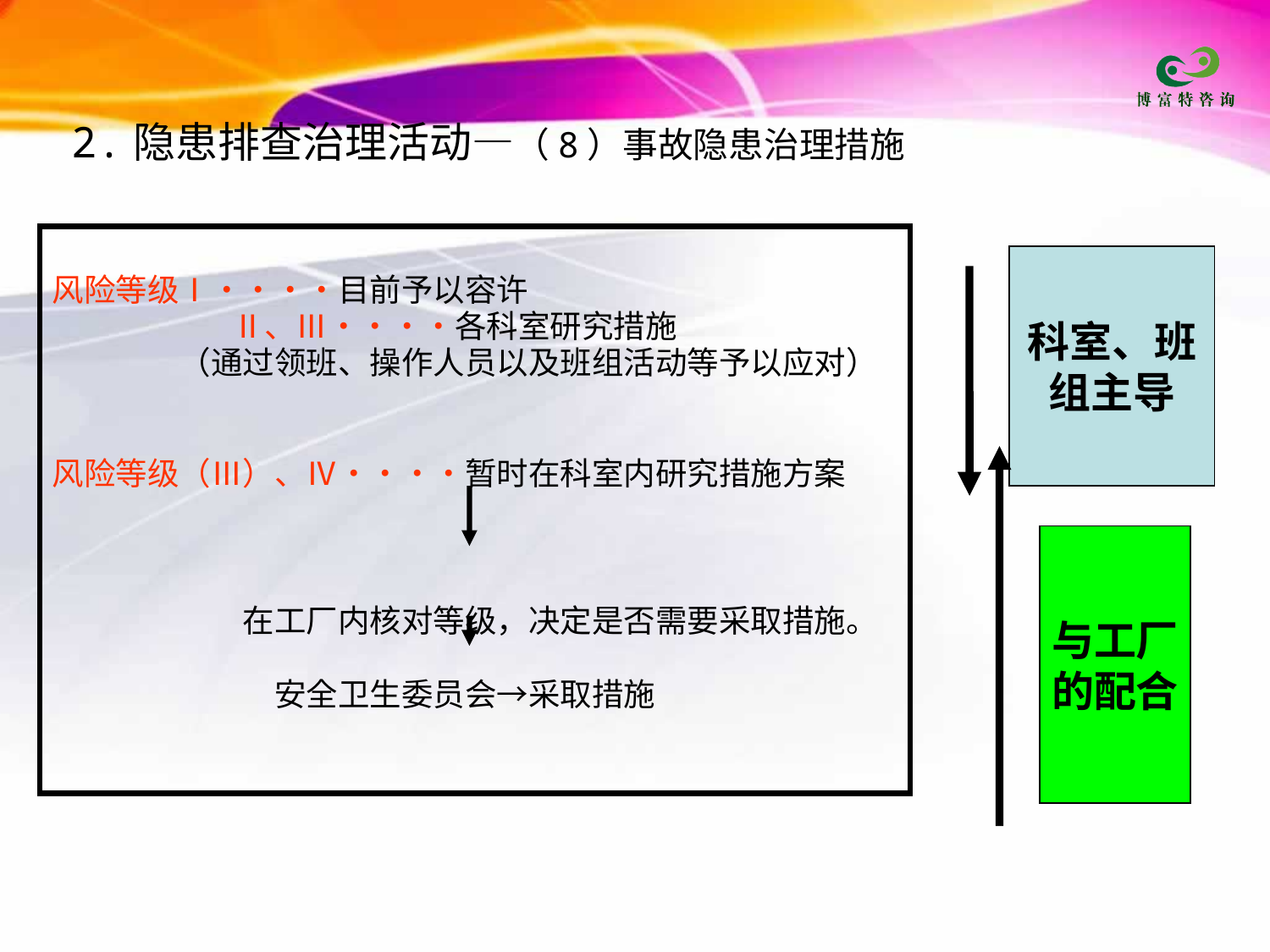

2.隐患排查治理活动—（8）事故隐患治理措施

风险等级Ⅰ・・・・目前予以容许
　　　  　　 Ⅱ、Ⅲ・・・・各科室研究措施
　　　　（通过领班、操作人员以及班组活动等予以应对）

风险等级（Ⅲ）、Ⅳ・・・・暂时在科室内研究措施方案

　　　　　　在工厂内核对等级，决定是否需要采取措施。

　　　　　　　安全卫生委员会→采取措施
科室、班
组主导

与工厂
的配合